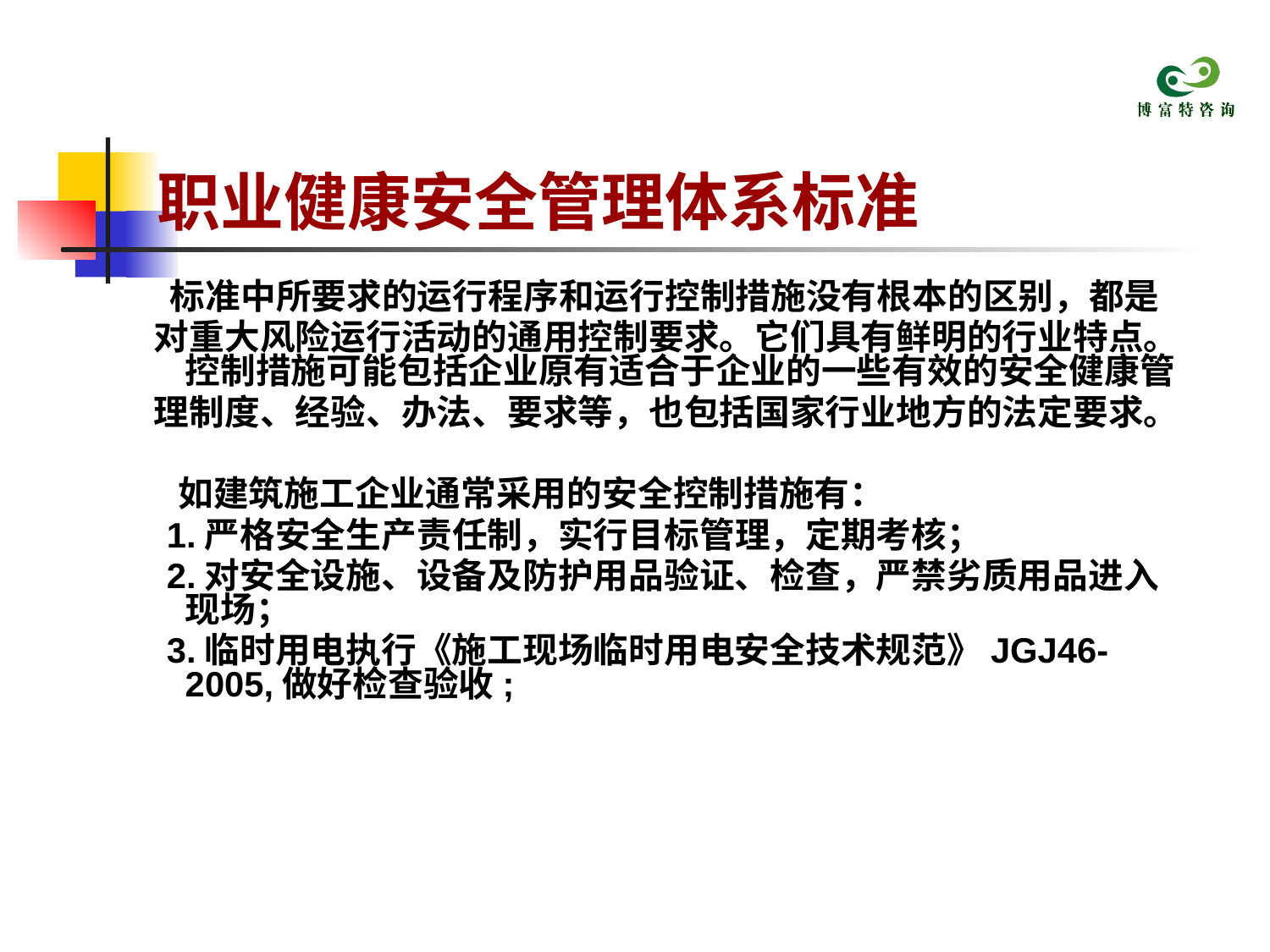

# 职业健康安全管理体系标准
   标准中所要求的运行程序和运行控制措施没有根本的区别，都是
 对重大风险运行活动的通用控制要求。它们具有鲜明的行业特点。控制措施可能包括企业原有适合于企业的一些有效的安全健康管
 理制度、经验、办法、要求等，也包括国家行业地方的法定要求。

    如建筑施工企业通常采用的安全控制措施有：
   1.严格安全生产责任制，实行目标管理，定期考核；
   2.对安全设施、设备及防护用品验证、检查，严禁劣质用品进入现场；
   3.临时用电执行《施工现场临时用电安全技术规范》JGJ46-2005,做好检查验收;

98